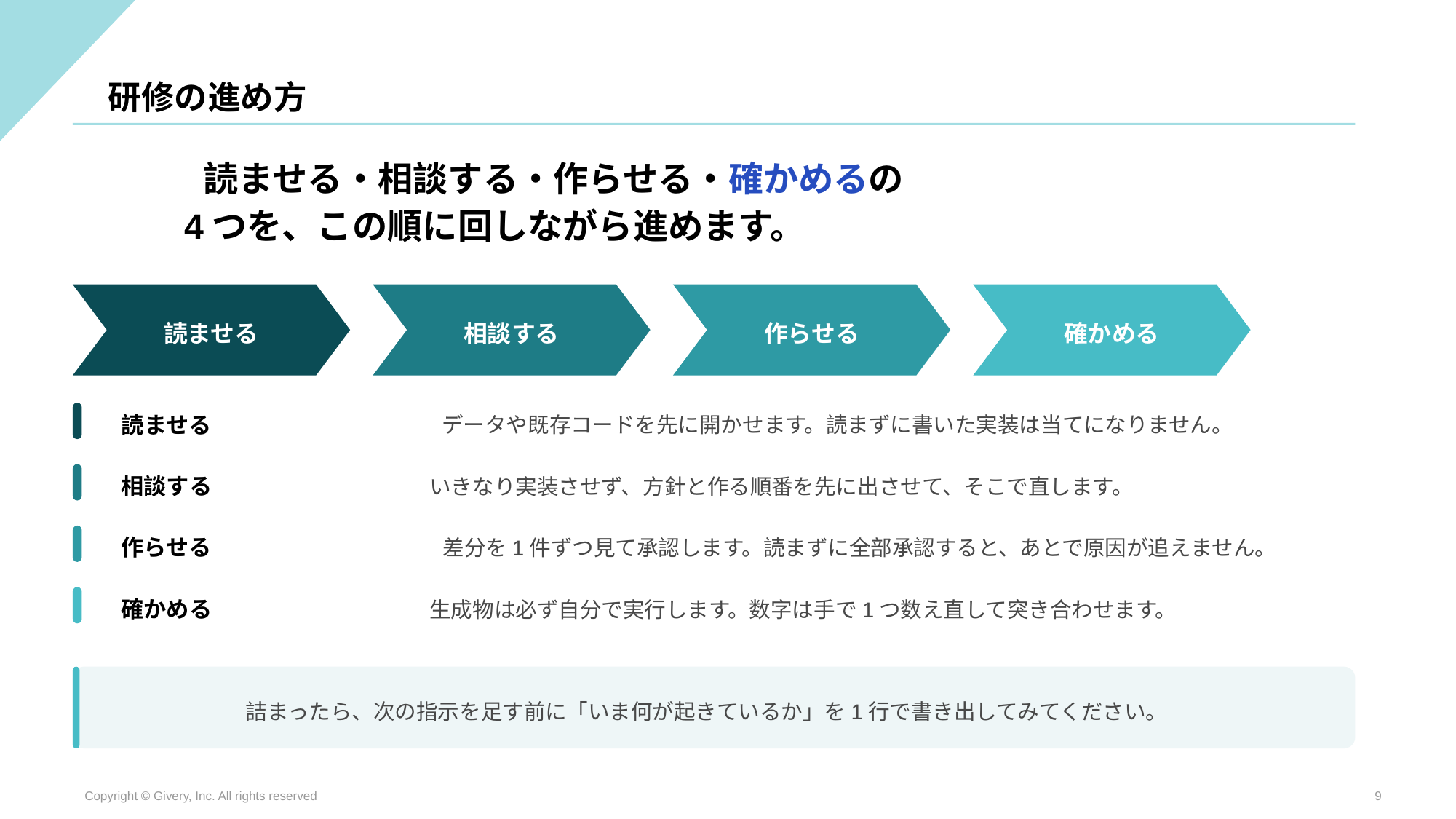

研修の進め方

読ませる・相談する・作らせる・確かめるの
4つを、この順に回しながら進めます。

読ませる
相談する
作らせる
確かめる

読ませる
データや既存コードを先に開かせます。読まずに書いた実装は当てになりません。

相談する
いきなり実装させず、方針と作る順番を先に出させて、そこで直します。

作らせる
差分を1件ずつ見て承認します。読まずに全部承認すると、あとで原因が追えません。

確かめる
生成物は必ず自分で実行します。数字は手で1つ数え直して突き合わせます。

詰まったら、次の指示を足す前に「いま何が起きているか」を1行で書き出してみてください。
Copyright © Givery, Inc. All rights reserved
9